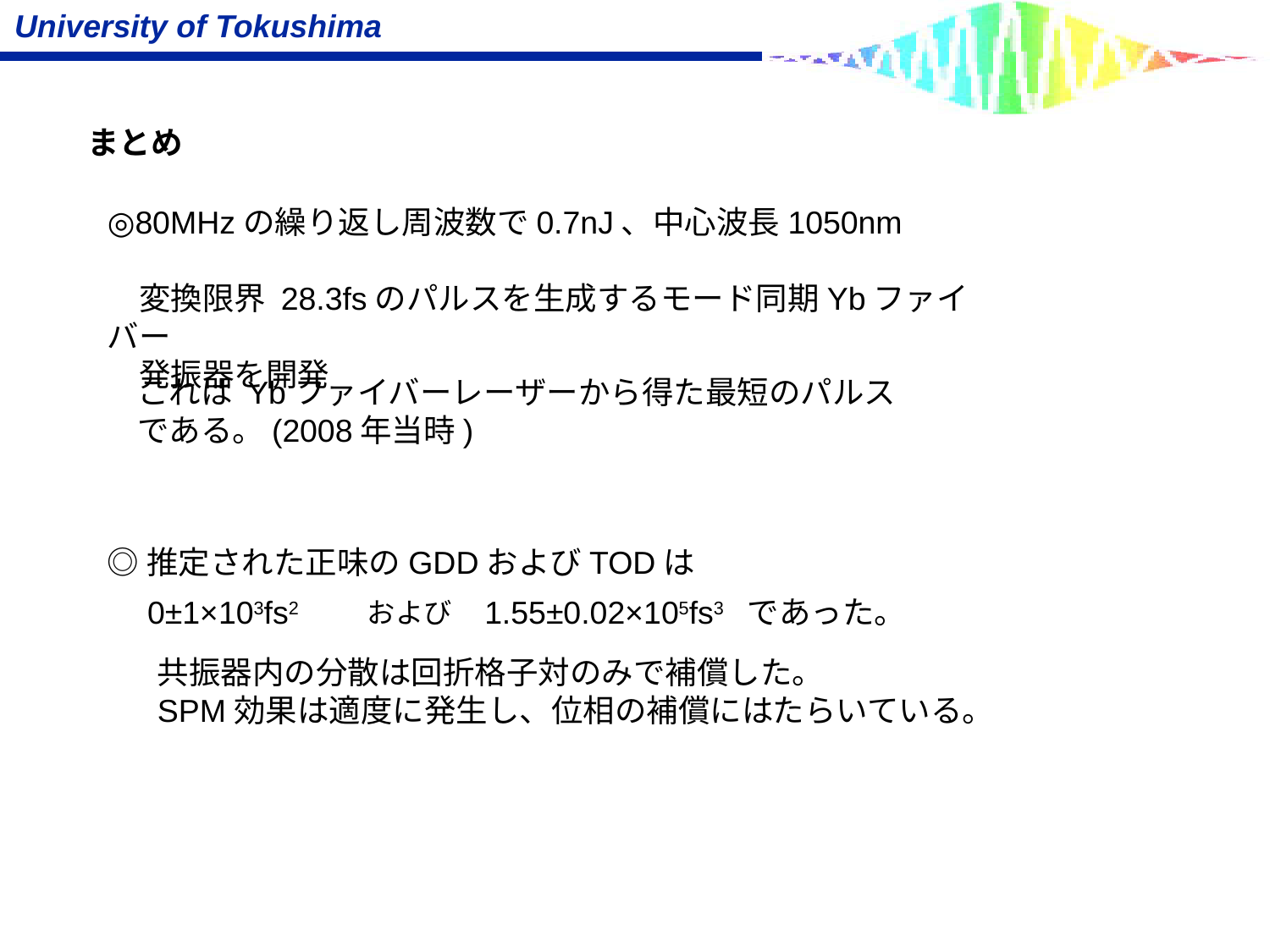

まとめ
◎80MHzの繰り返し周波数で0.7nJ、中心波長1050nm

　変換限界 28.3fsのパルスを生成するモード同期Ybファイバー
　発振器を開発
これは Ybファイバーレーザーから得た最短のパルスである。(2008年当時)
◎推定された正味のGDDおよびTODは
であった。
共振器内の分散は回折格子対のみで補償した。
SPM効果は適度に発生し、位相の補償にはたらいている。
0±1×103fs2
1.55±0.02×105fs3
および